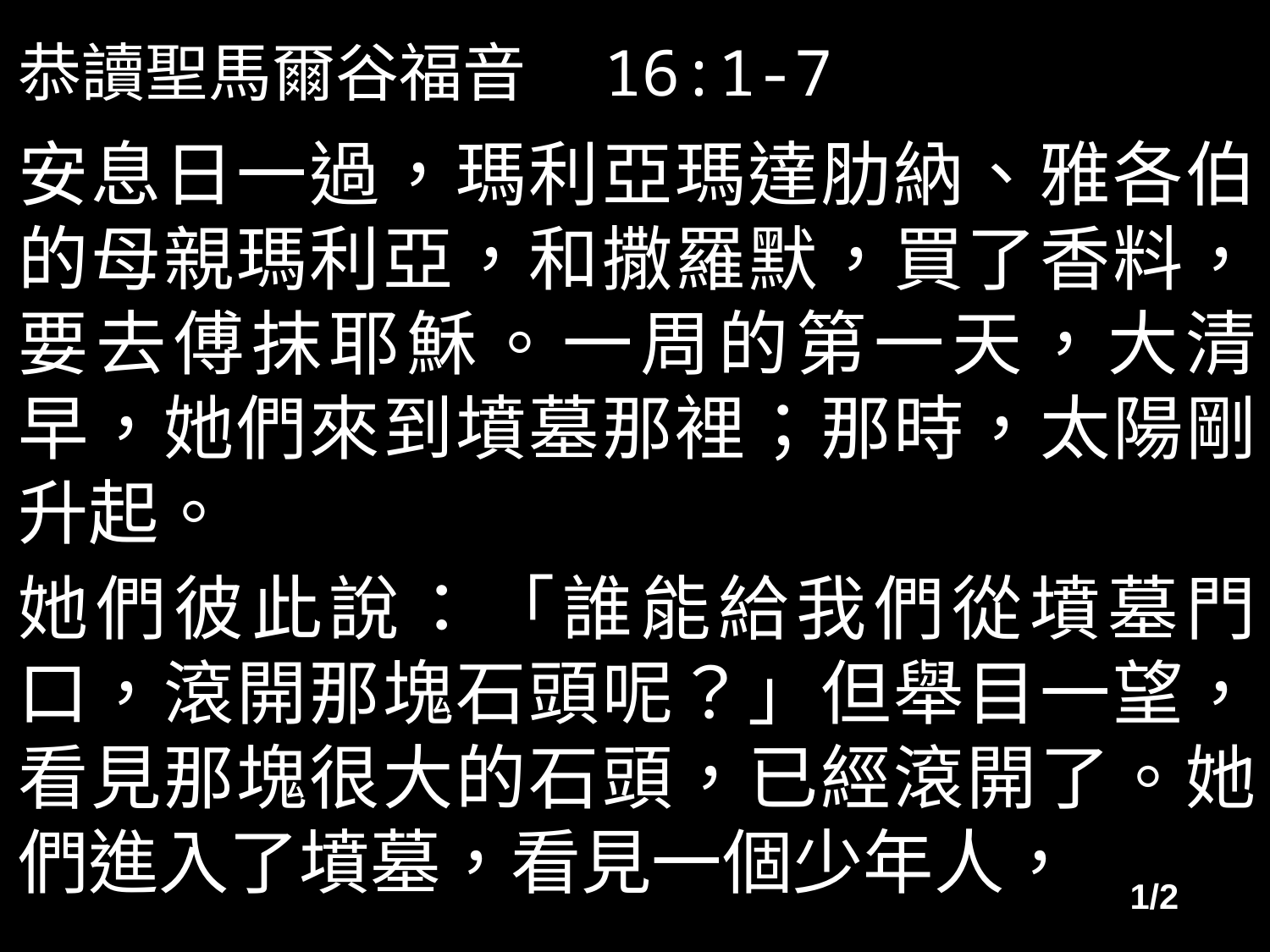

恭讀聖馬爾谷福音　16:1-7
安息日一過，瑪利亞瑪達肋納、雅各伯的母親瑪利亞，和撒羅默，買了香料，要去傅抹耶穌。一周的第一天，大清早，她們來到墳墓那裡；那時，太陽剛升起。
她們彼此說：「誰能給我們從墳墓門口，滾開那塊石頭呢？」但舉目一望，看見那塊很大的石頭，已經滾開了。她們進入了墳墓，看見一個少年人，

1/2